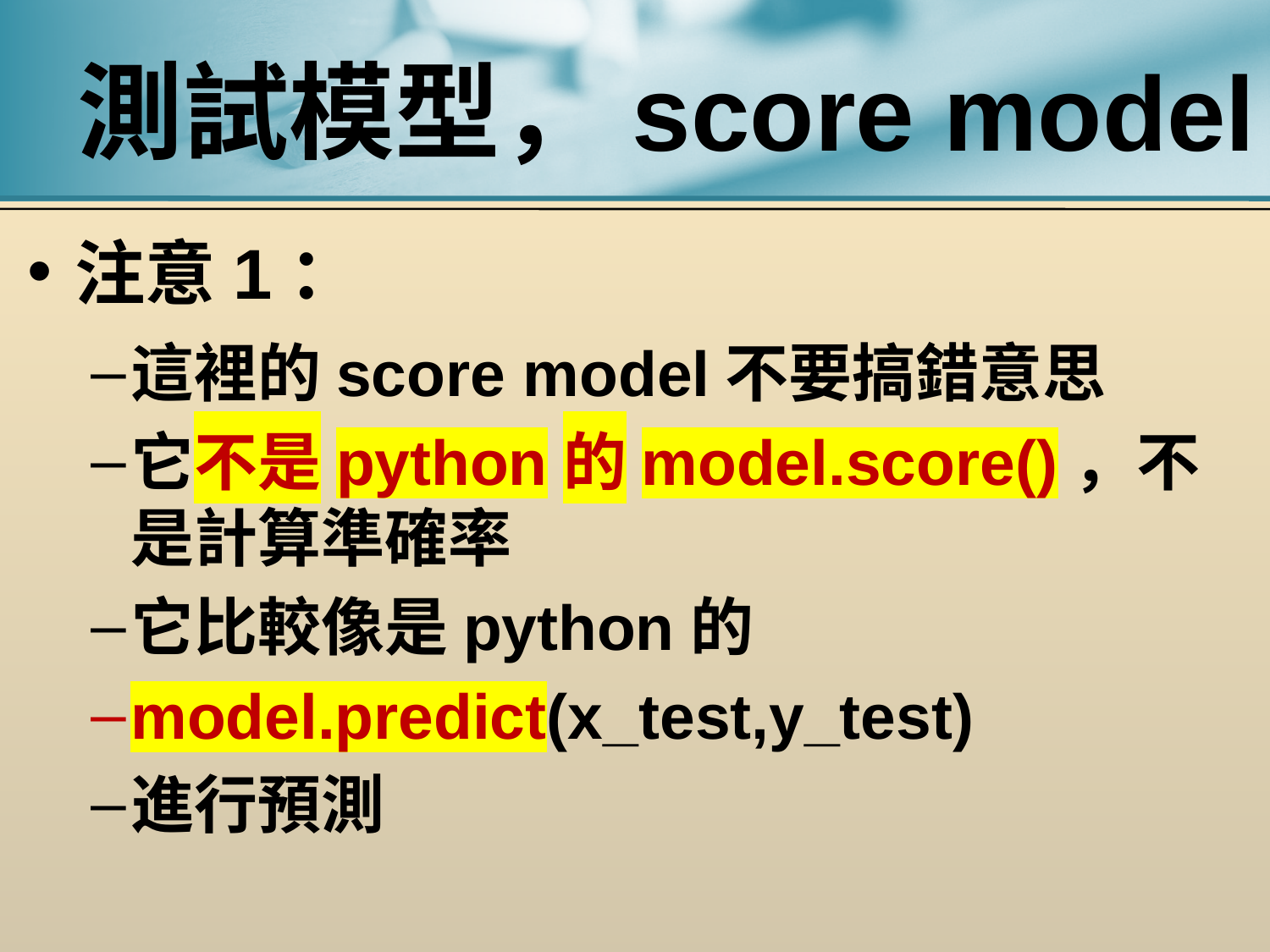

# 測試模型，score model
注意1：
這裡的score model不要搞錯意思
它不是python的model.score()，不是計算準確率
它比較像是python的
model.predict(x_test,y_test)
進行預測